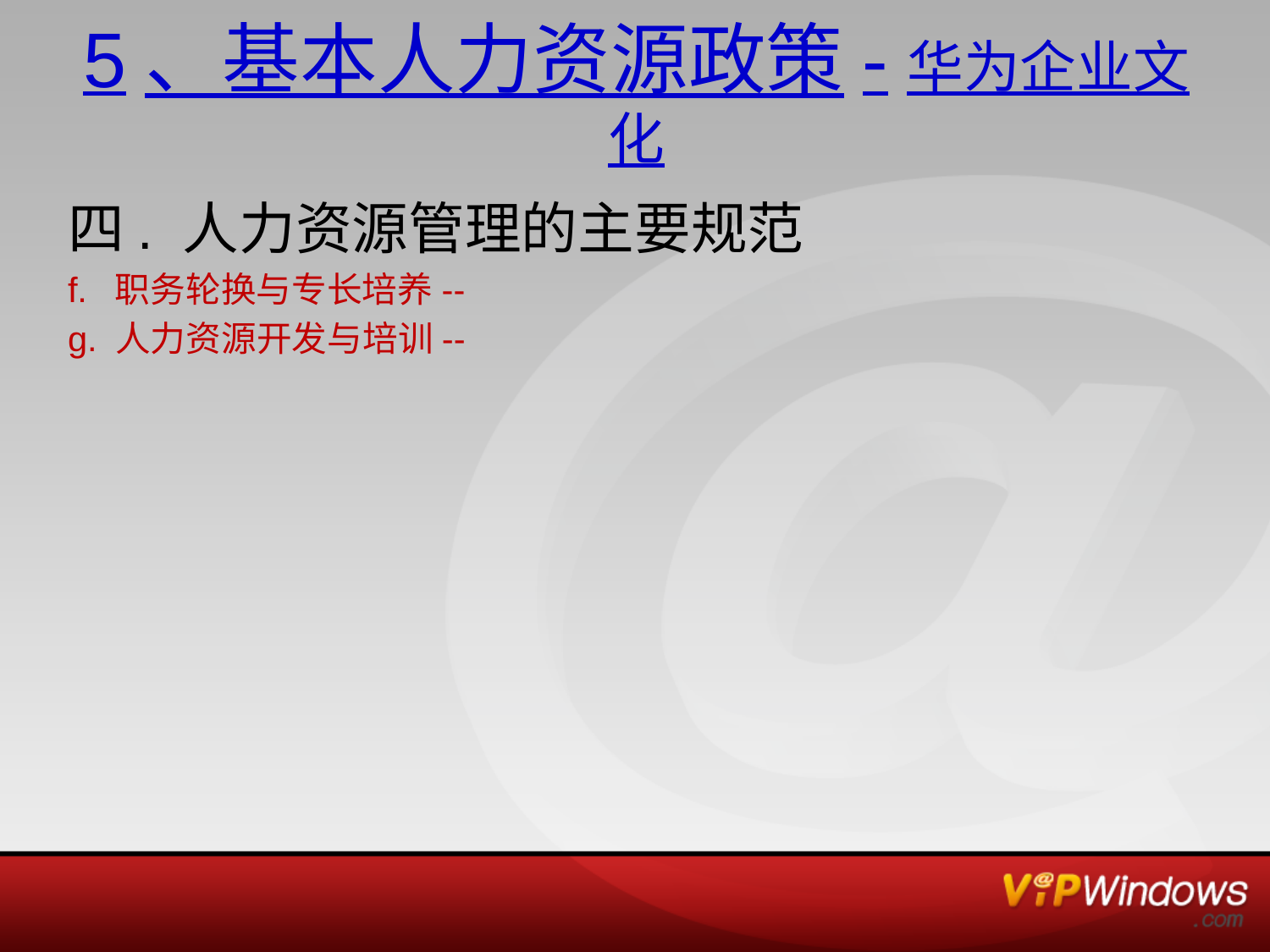

# 5、基本人力资源政策-华为企业文化
四. 人力资源管理的主要规范
f.  职务轮换与专长培养--
g. 人力资源开发与培训--